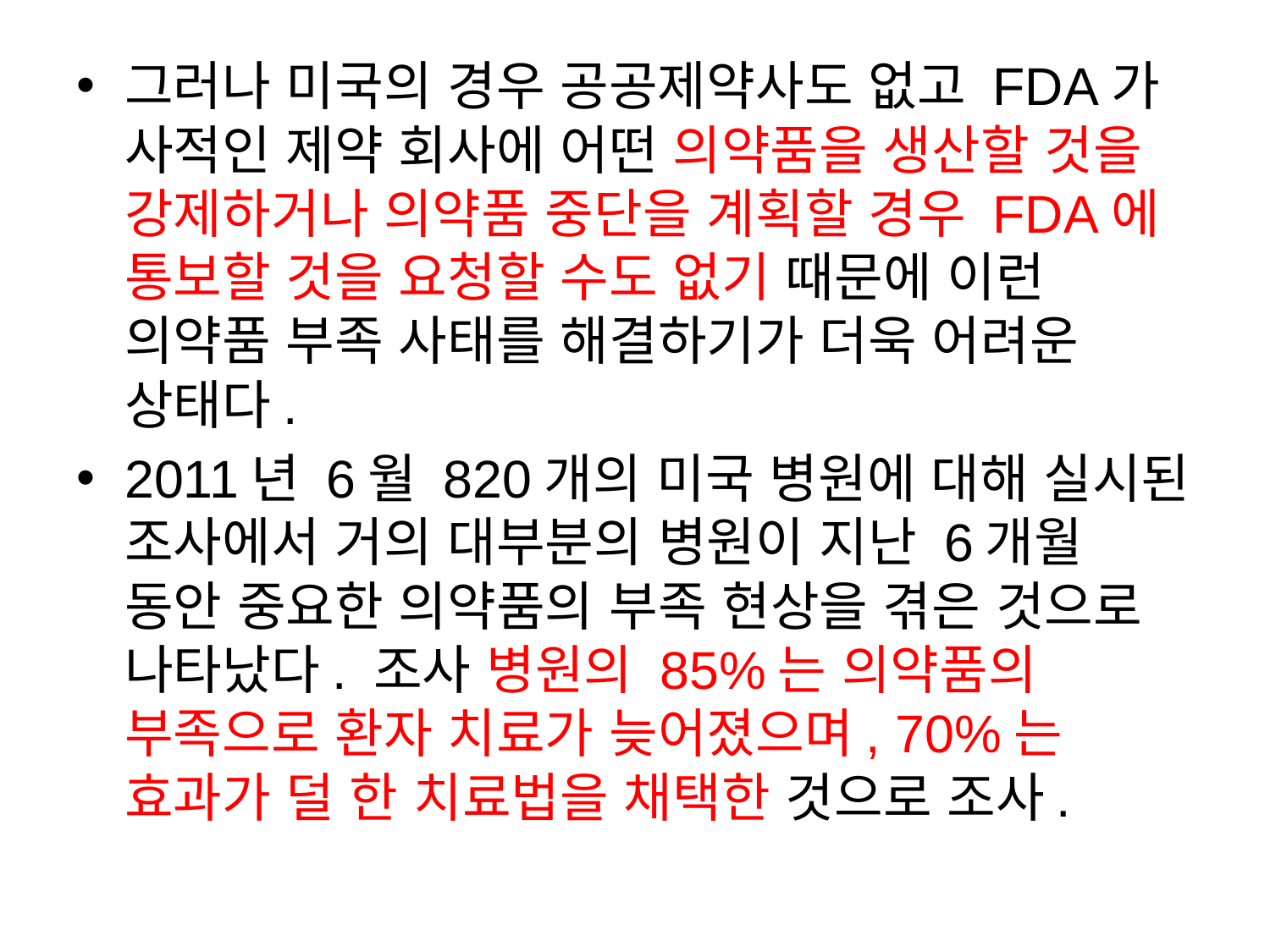

#
그러나 미국의 경우 공공제약사도 없고 FDA가 사적인 제약 회사에 어떤 의약품을 생산할 것을 강제하거나 의약품 중단을 계획할 경우 FDA에 통보할 것을 요청할 수도 없기 때문에 이런 의약품 부족 사태를 해결하기가 더욱 어려운 상태다.
2011년 6월 820개의 미국 병원에 대해 실시된 조사에서 거의 대부분의 병원이 지난 6개월 동안 중요한 의약품의 부족 현상을 겪은 것으로 나타났다. 조사 병원의 85%는 의약품의 부족으로 환자 치료가 늦어졌으며, 70%는 효과가 덜 한 치료법을 채택한 것으로 조사.